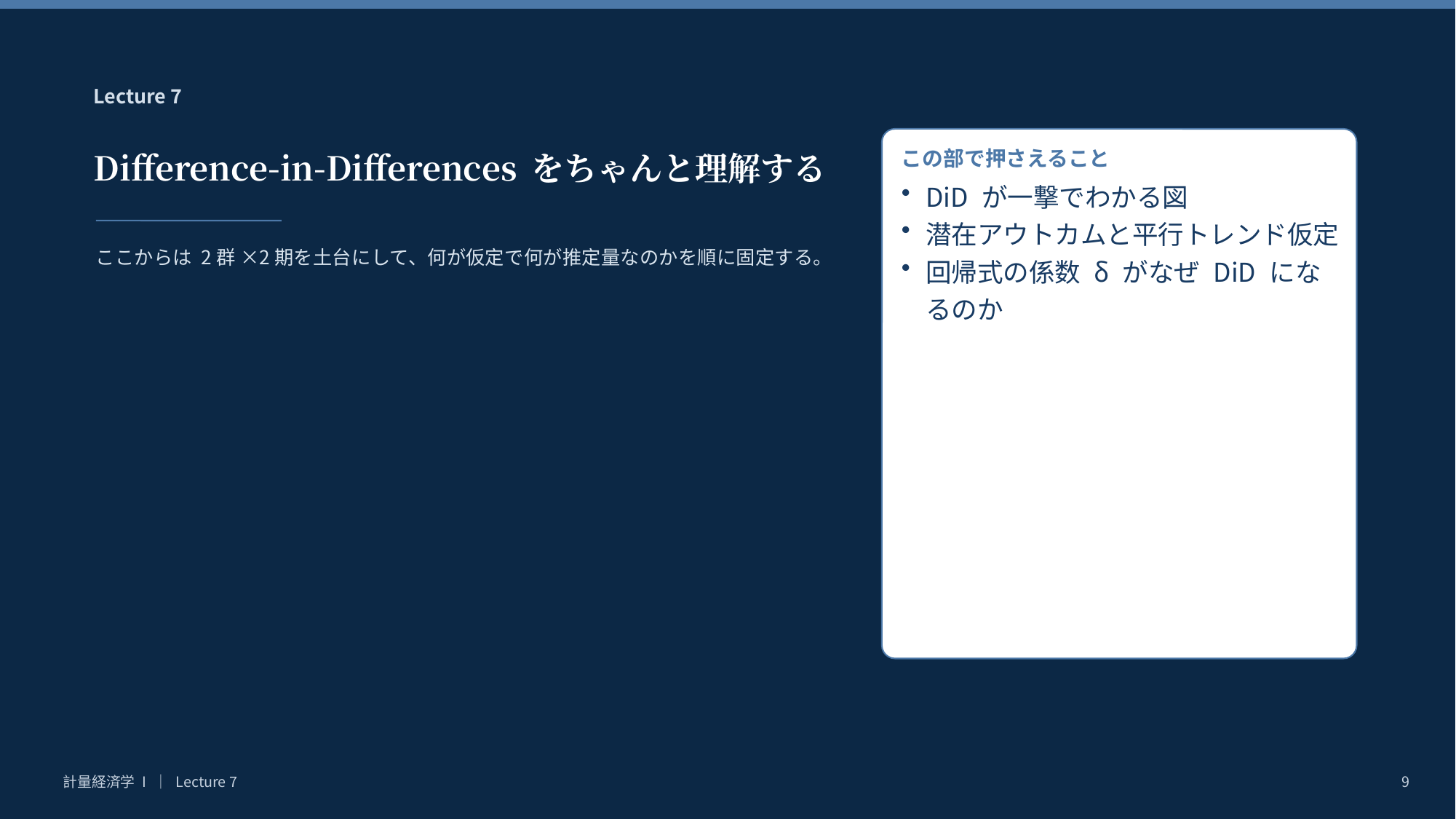

Lecture 7

Difference-in-Differences をちゃんと理解する
この部で押さえること
DiD が一撃でわかる図
潜在アウトカムと平行トレンド仮定
回帰式の係数 δ がなぜ DiD になるのか

ここからは 2群×2期を土台にして、何が仮定で何が推定量なのかを順に固定する。
計量経済学 I ｜ Lecture 7
9